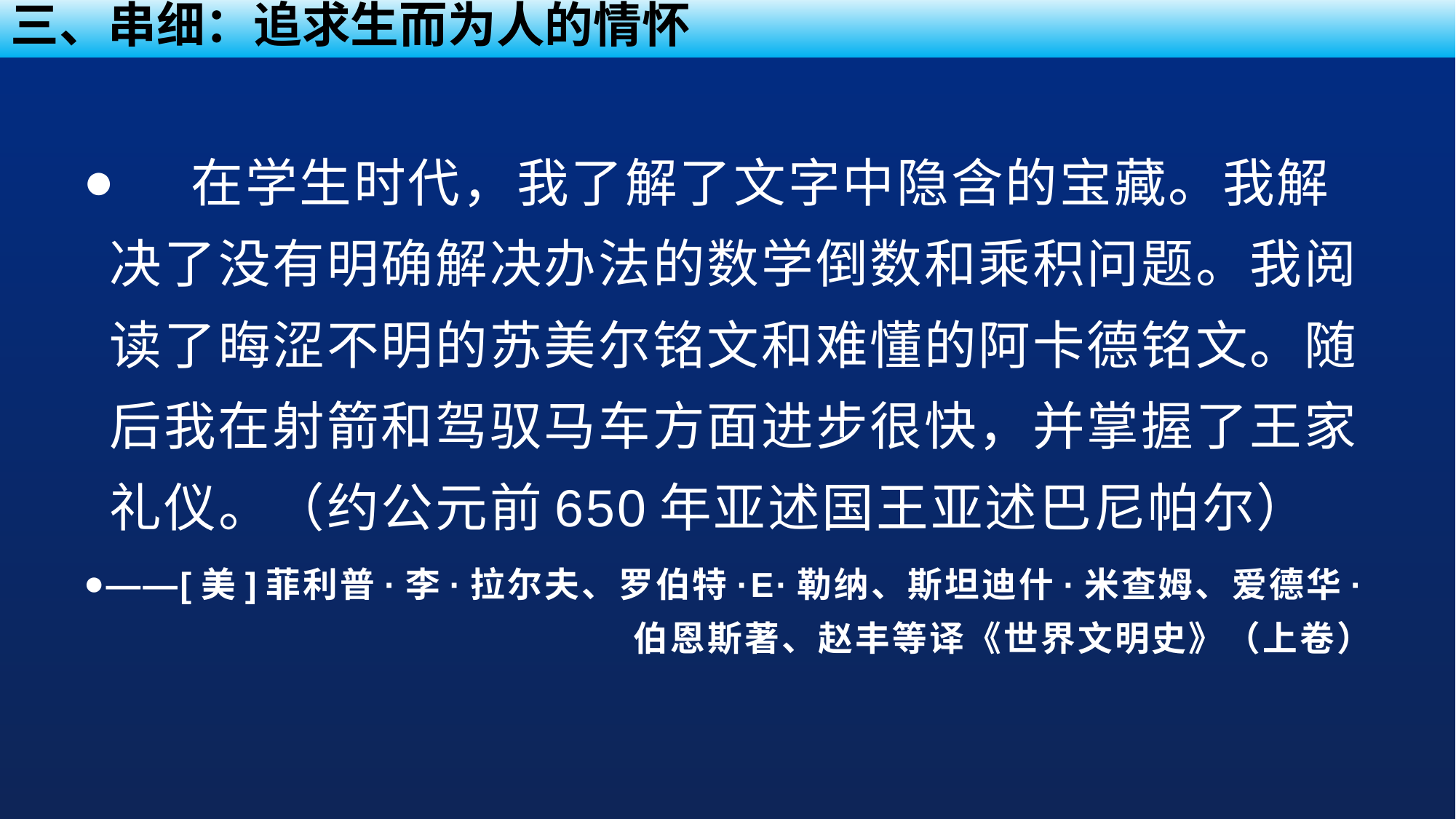

三、串细：追求生而为人的情怀
     在学生时代，我了解了文字中隐含的宝藏。我解决了没有明确解决办法的数学倒数和乘积问题。我阅读了晦涩不明的苏美尔铭文和难懂的阿卡德铭文。随后我在射箭和驾驭马车方面进步很快，并掌握了王家礼仪。（约公元前650年亚述国王亚述巴尼帕尔）
——[美]菲利普·李·拉尔夫、罗伯特·E·勒纳、斯坦迪什·米查姆、爱德华·伯恩斯著、赵丰等译《世界文明史》（上卷）